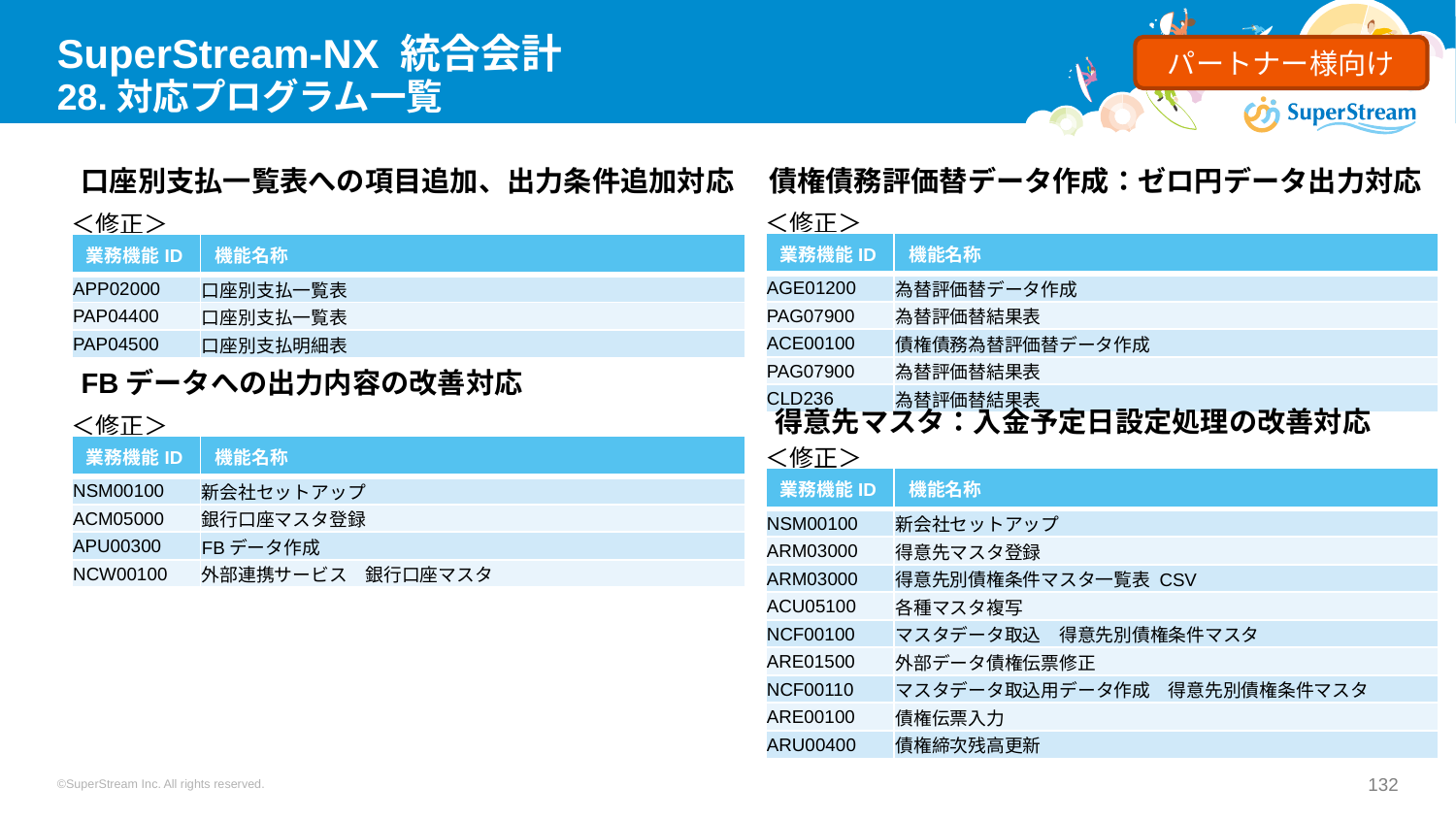

# SuperStream-NX 統合会計 28.対応プログラム一覧
パートナー様向け
口座別支払一覧表への項目追加、出力条件追加対応
債権債務評価替データ作成：ゼロ円データ出力対応
＜修正＞
＜修正＞
| 業務機能ID | 機能名称 |
| --- | --- |
| AGE01200 | 為替評価替データ作成 |
| PAG07900 | 為替評価替結果表 |
| ACE00100 | 債権債務為替評価替データ作成 |
| PAG07900 | 為替評価替結果表 |
| CLD236 | 為替評価替結果表 |
| 業務機能ID | 機能名称 |
| --- | --- |
| APP02000 | 口座別支払一覧表 |
| PAP04400 | 口座別支払一覧表 |
| PAP04500 | 口座別支払明細表 |
FBデータへの出力内容の改善対応
得意先マスタ：入金予定日設定処理の改善対応
＜修正＞
＜修正＞
| 業務機能ID | 機能名称 |
| --- | --- |
| NSM00100 | 新会社セットアップ |
| ACM05000 | 銀行口座マスタ登録 |
| APU00300 | FBデータ作成 |
| NCW00100 | 外部連携サービス　銀行口座マスタ |
| 業務機能ID | 機能名称 |
| --- | --- |
| NSM00100 | 新会社セットアップ |
| ARM03000 | 得意先マスタ登録 |
| ARM03000 | 得意先別債権条件マスタ一覧表 CSV |
| ACU05100 | 各種マスタ複写 |
| NCF00100 | マスタデータ取込　得意先別債権条件マスタ |
| ARE01500 | 外部データ債権伝票修正 |
| NCF00110 | マスタデータ取込用データ作成　得意先別債権条件マスタ |
| ARE00100 | 債権伝票入力 |
| ARU00400 | 債権締次残高更新 |
©SuperStream Inc. All rights reserved.
132